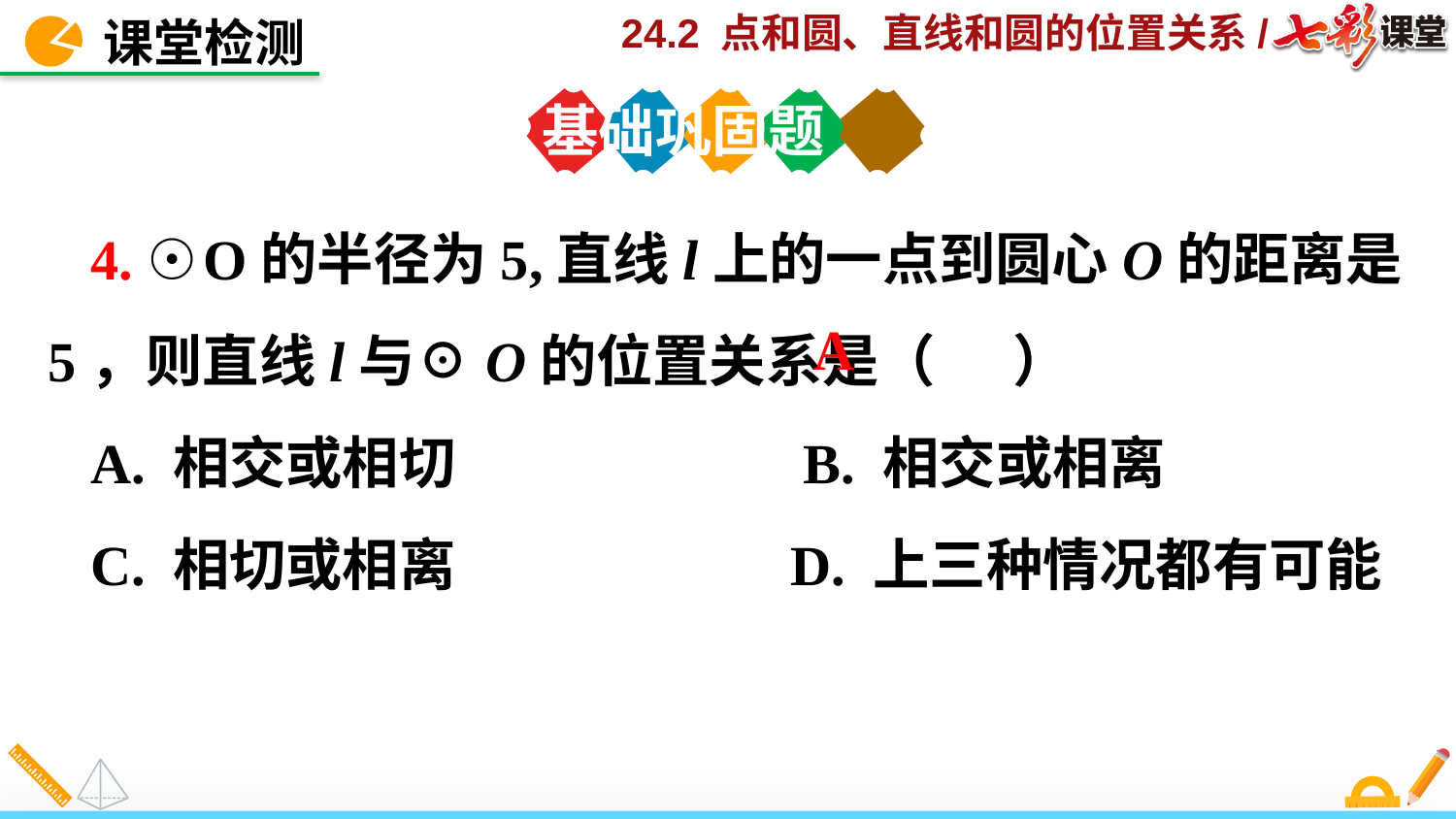

课堂检测

基础巩固题

4. ☉O的半径为5,直线l上的一点到圆心O的距离是5，则直线l与☉O的位置关系是（      ）
A. 相交或相切                          B. 相交或相离
C. 相切或相离                         D. 上三种情况都有可能
A